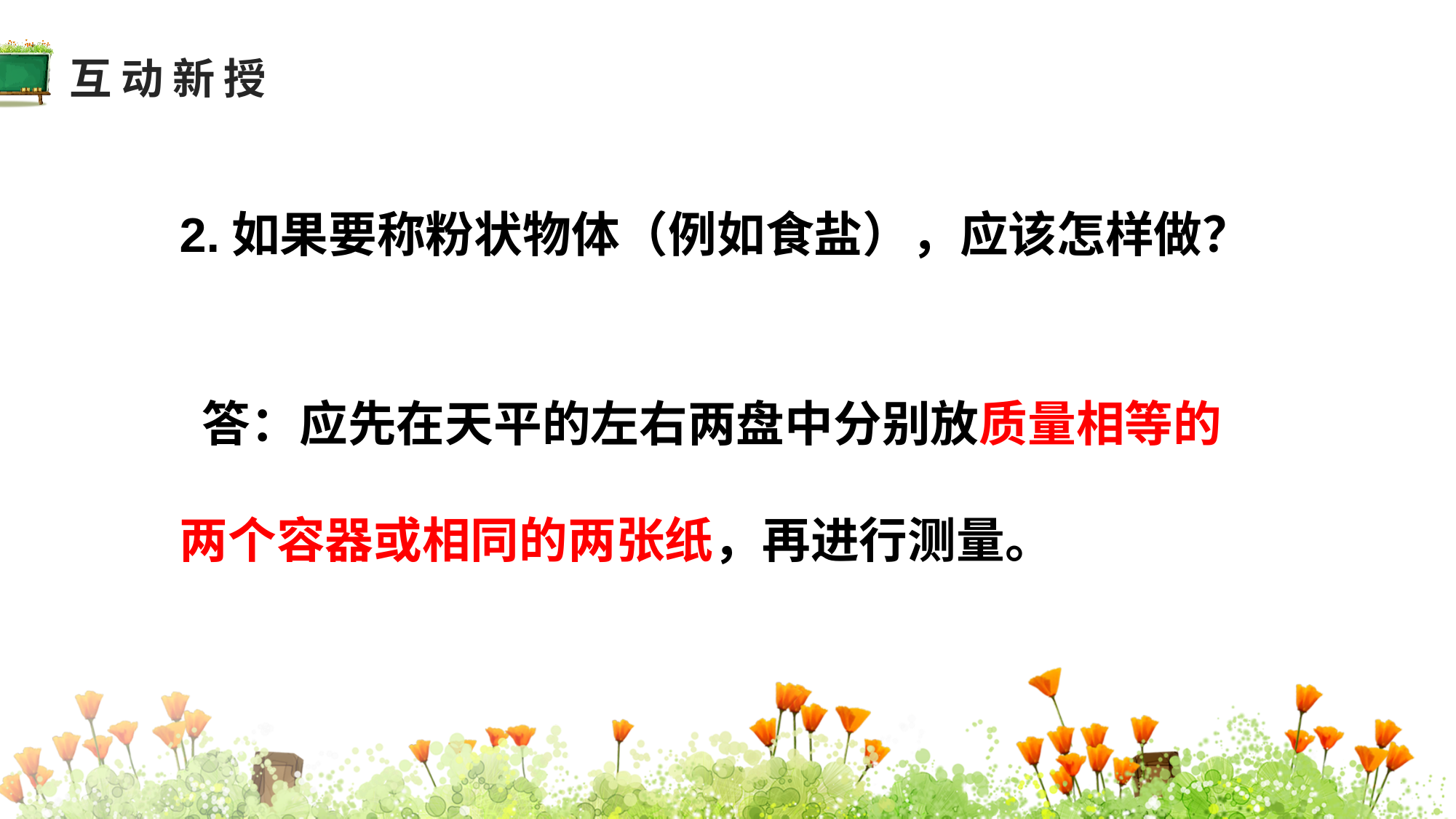

互动新授
2.如果要称粉状物体（例如食盐），应该怎样做？
 答：应先在天平的左右两盘中分别放质量相等的两个容器或相同的两张纸，再进行测量。